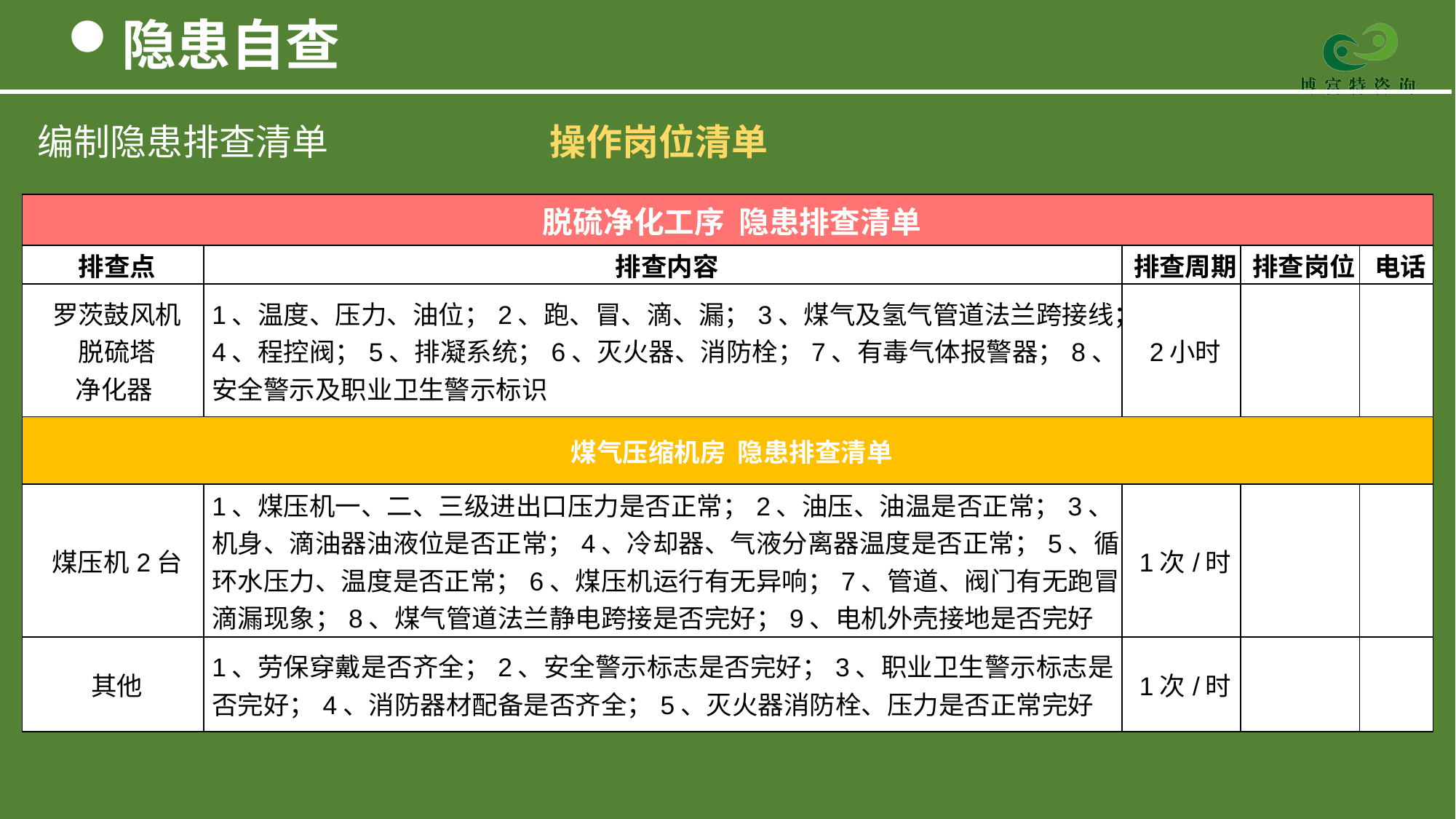

隐患自查
编制隐患排查清单                           操作岗位清单
| 脱硫净化工序 隐患排查清单 |  |  |  |  |
| --- | --- | --- | --- | --- |
| 排查点 | 排查内容 | 排查周期 | 排查岗位 | 电话 |
| 罗茨鼓风机 脱硫塔 净化器 | 1、温度、压力、油位；2、跑、冒、滴、漏；3、煤气及氢气管道法兰跨接线；4、程控阀；5、排凝系统；6、灭火器、消防栓；7、有毒气体报警器；8、安全警示及职业卫生警示标识 | 2小时 |  |  |
| 煤气压缩机房 隐患排查清单 |  |  |  |  |
| 煤压机2台 | 1、煤压机一、二、三级进出口压力是否正常；2、油压、油温是否正常；3、机身、滴油器油液位是否正常；4、冷却器、气液分离器温度是否正常；5、循环水压力、温度是否正常；6、煤压机运行有无异响；7、管道、阀门有无跑冒滴漏现象；8、煤气管道法兰静电跨接是否完好；9、电机外壳接地是否完好 | 1次/时 |  |  |
| 其他 | 1、劳保穿戴是否齐全；2、安全警示标志是否完好；3、职业卫生警示标志是否完好；4、消防器材配备是否齐全；5、灭火器消防栓、压力是否正常完好 | 1次/时 |  |  |